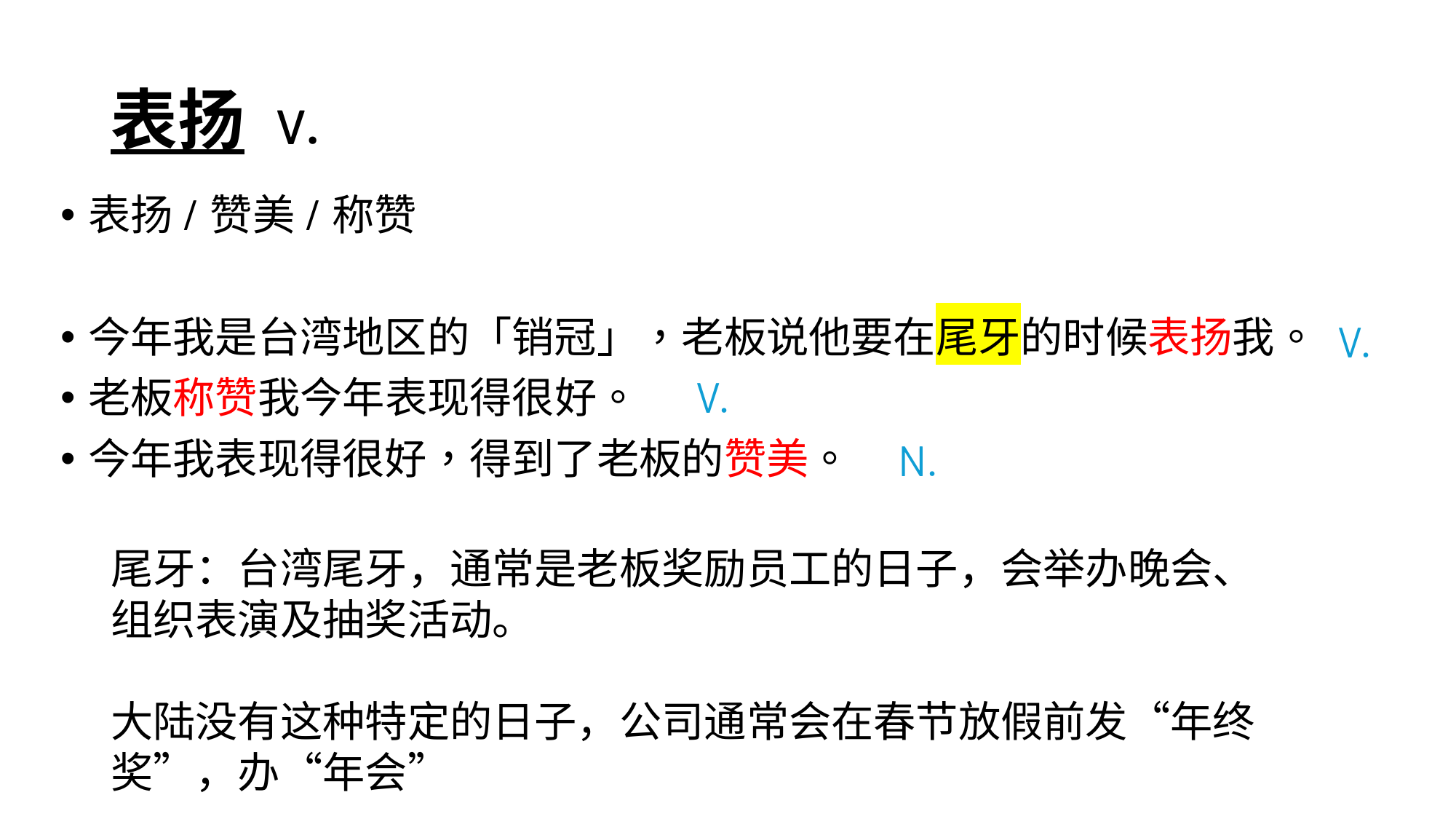

# 表扬 v.
表扬/赞美/称赞

今年我是台湾地区的「销冠」，老板说他要在尾牙的时候表扬我。
老板称赞我今年表现得很好。
今年我表现得很好，得到了老板的赞美。
V.
V.
N.
尾牙：台湾尾牙，通常是老板奖励员工的日子，会举办晚会、组织表演及抽奖活动。

大陆没有这种特定的日子，公司通常会在春节放假前发“年终奖”，办“年会”
、